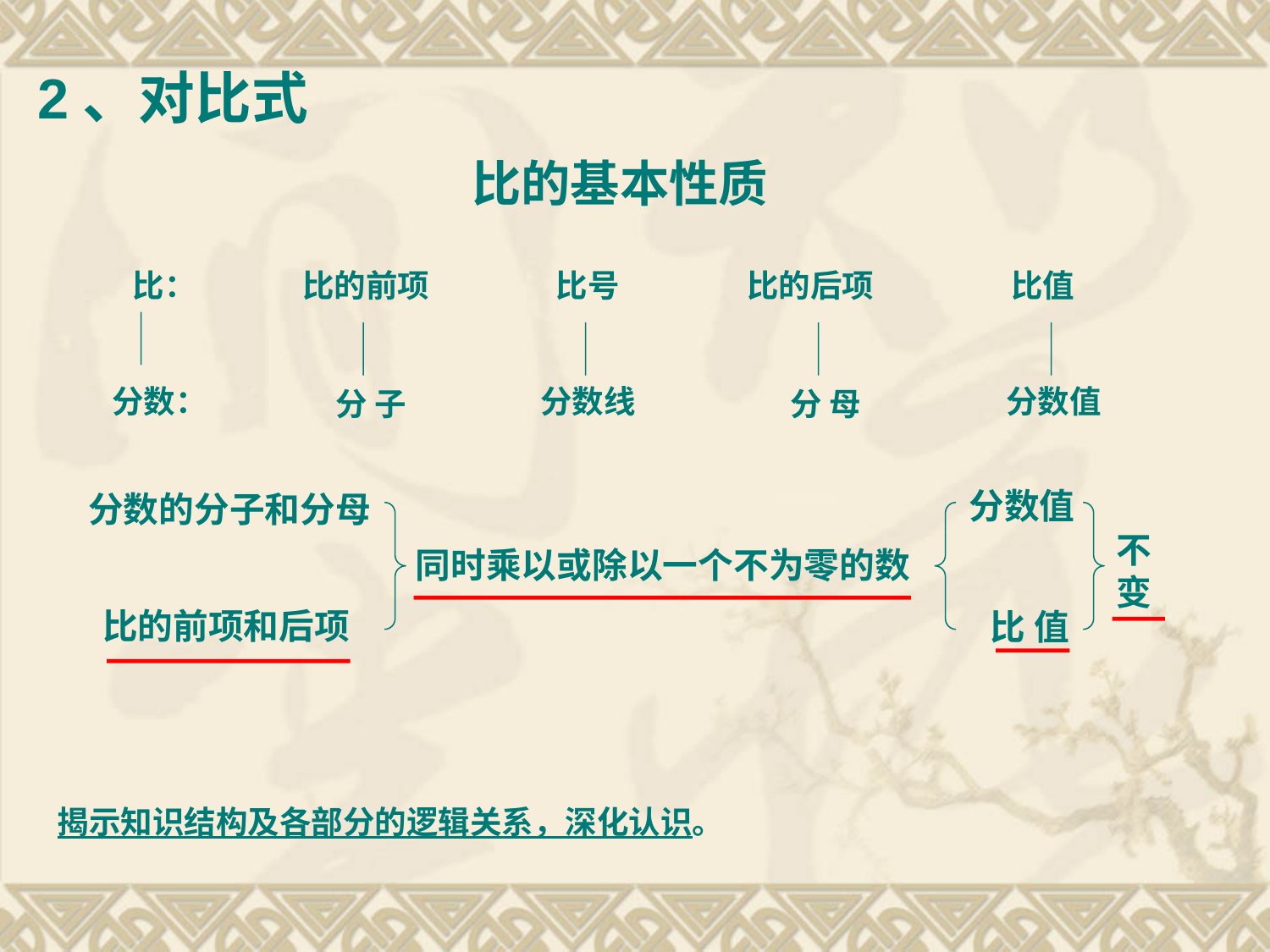

2、对比式
比的基本性质
比：
比的前项
比号
比的后项
比值

分数：
分数线
分数值
分 子
分 母
分数值
分数的分子和分母

不变
同时乘以或除以一个不为零的数
比的前项和后项

比 值

揭示知识结构及各部分的逻辑关系，深化认识。